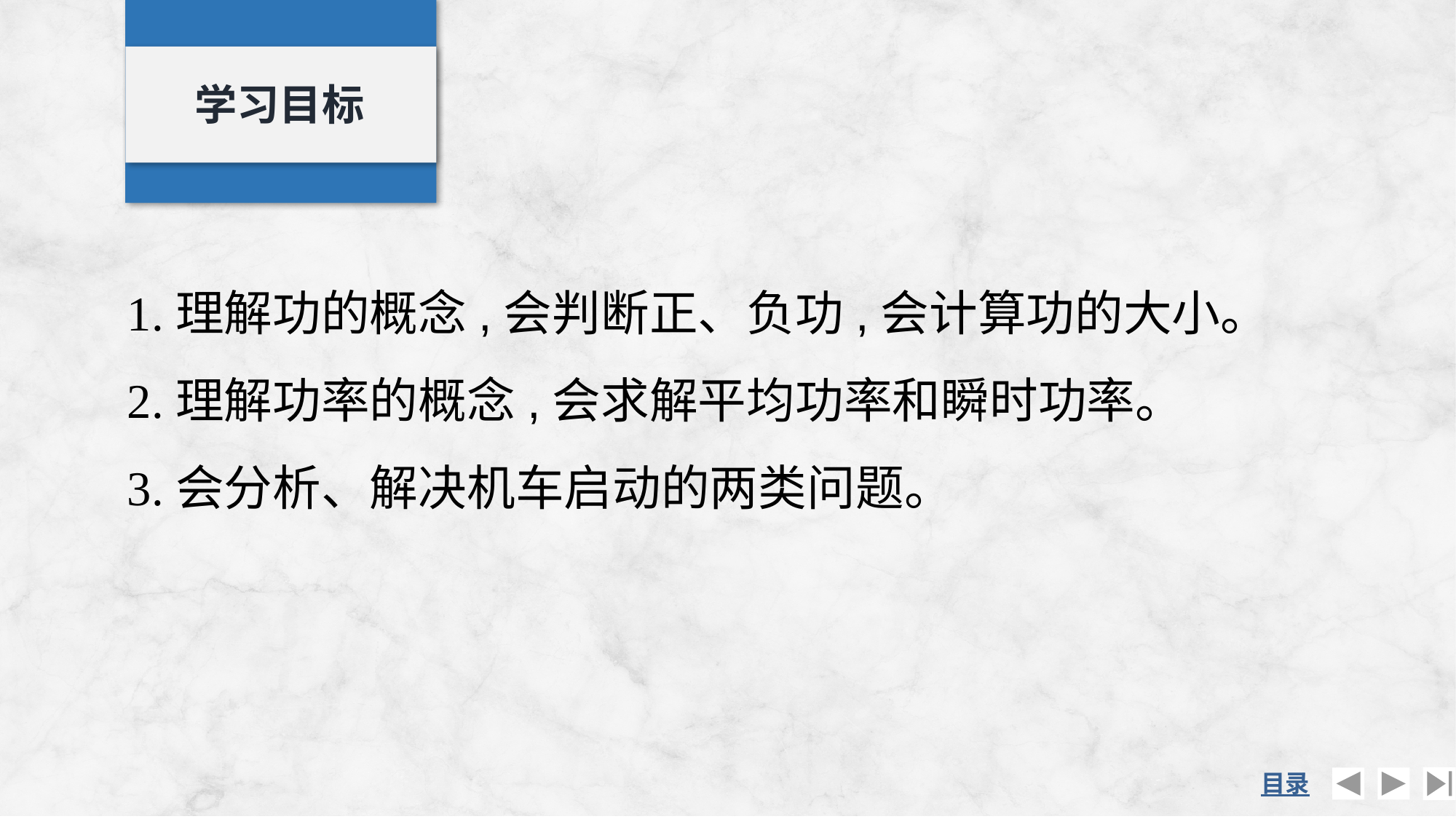

学习目标
1.理解功的概念,会判断正、负功,会计算功的大小。
2.理解功率的概念,会求解平均功率和瞬时功率。
3.会分析、解决机车启动的两类问题。